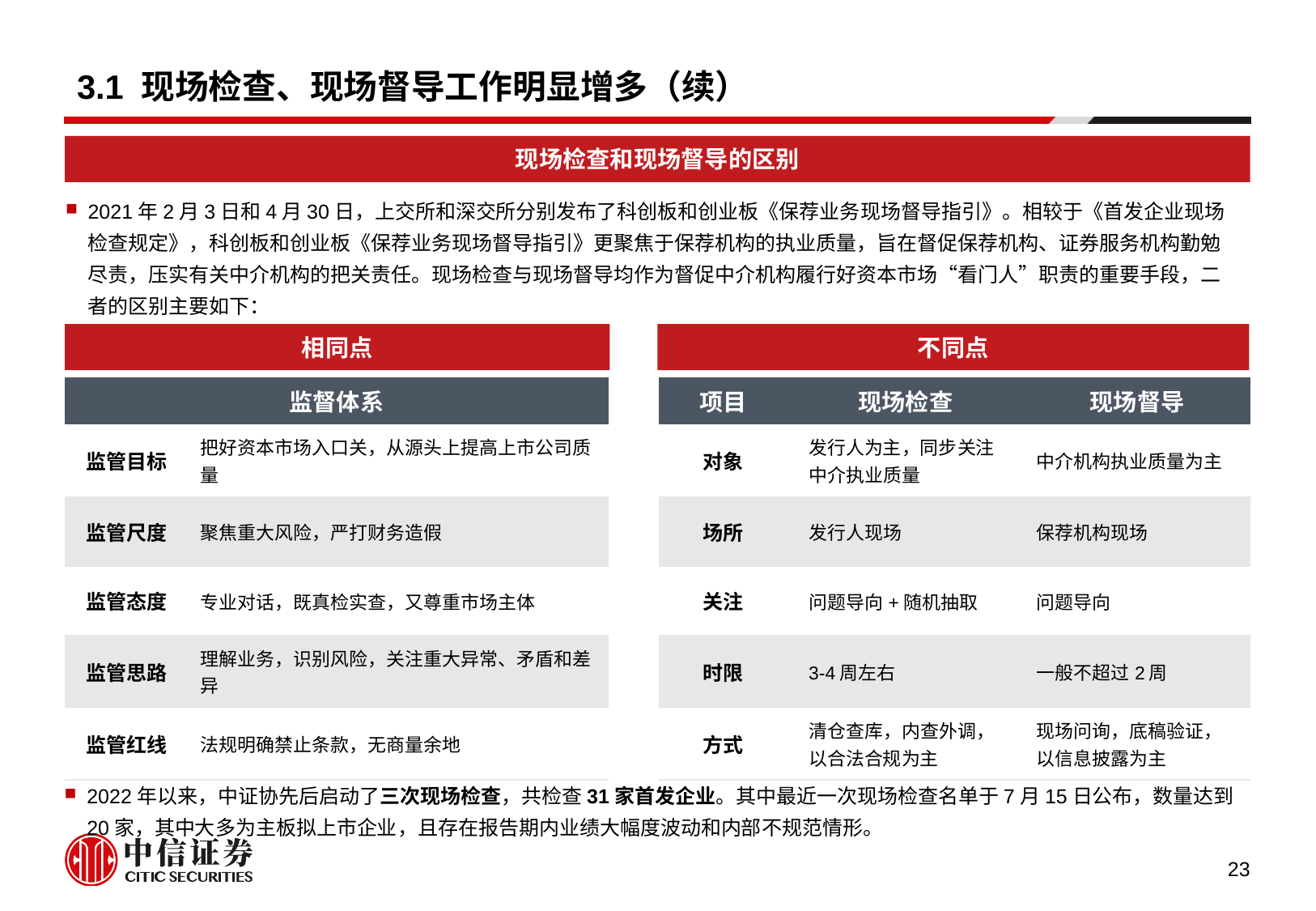

# 3.1 现场检查、现场督导工作明显增多（续）
现场检查和现场督导的区别
2021年2月3日和4月30日，上交所和深交所分别发布了科创板和创业板《保荐业务现场督导指引》。相较于《首发企业现场检查规定》，科创板和创业板《保荐业务现场督导指引》更聚焦于保荐机构的执业质量，旨在督促保荐机构、证券服务机构勤勉尽责，压实有关中介机构的把关责任。现场检查与现场督导均作为督促中介机构履行好资本市场“看门人”职责的重要手段，二者的区别主要如下：
相同点
不同点
| 监督体系 |  |  | 项目 | 现场检查 | 现场督导 |
| --- | --- | --- | --- | --- | --- |
| 监管目标 | 把好资本市场入口关，从源头上提高上市公司质量 |  | 对象 | 发行人为主，同步关注中介执业质量 | 中介机构执业质量为主 |
| 监管尺度 | 聚焦重大风险，严打财务造假 |  | 场所 | 发行人现场 | 保荐机构现场 |
| 监管态度 | 专业对话，既真检实查，又尊重市场主体 |  | 关注 | 问题导向+随机抽取 | 问题导向 |
| 监管思路 | 理解业务，识别风险，关注重大异常、矛盾和差异 |  | 时限 | 3-4周左右 | 一般不超过2周 |
| 监管红线 | 法规明确禁止条款，无商量余地 |  | 方式 | 清仓查库，内查外调， 以合法合规为主 | 现场问询，底稿验证，以信息披露为主 |
2022年以来，中证协先后启动了三次现场检查，共检查31家首发企业。其中最近一次现场检查名单于7月15日公布，数量达到20家，其中大多为主板拟上市企业，且存在报告期内业绩大幅度波动和内部不规范情形。